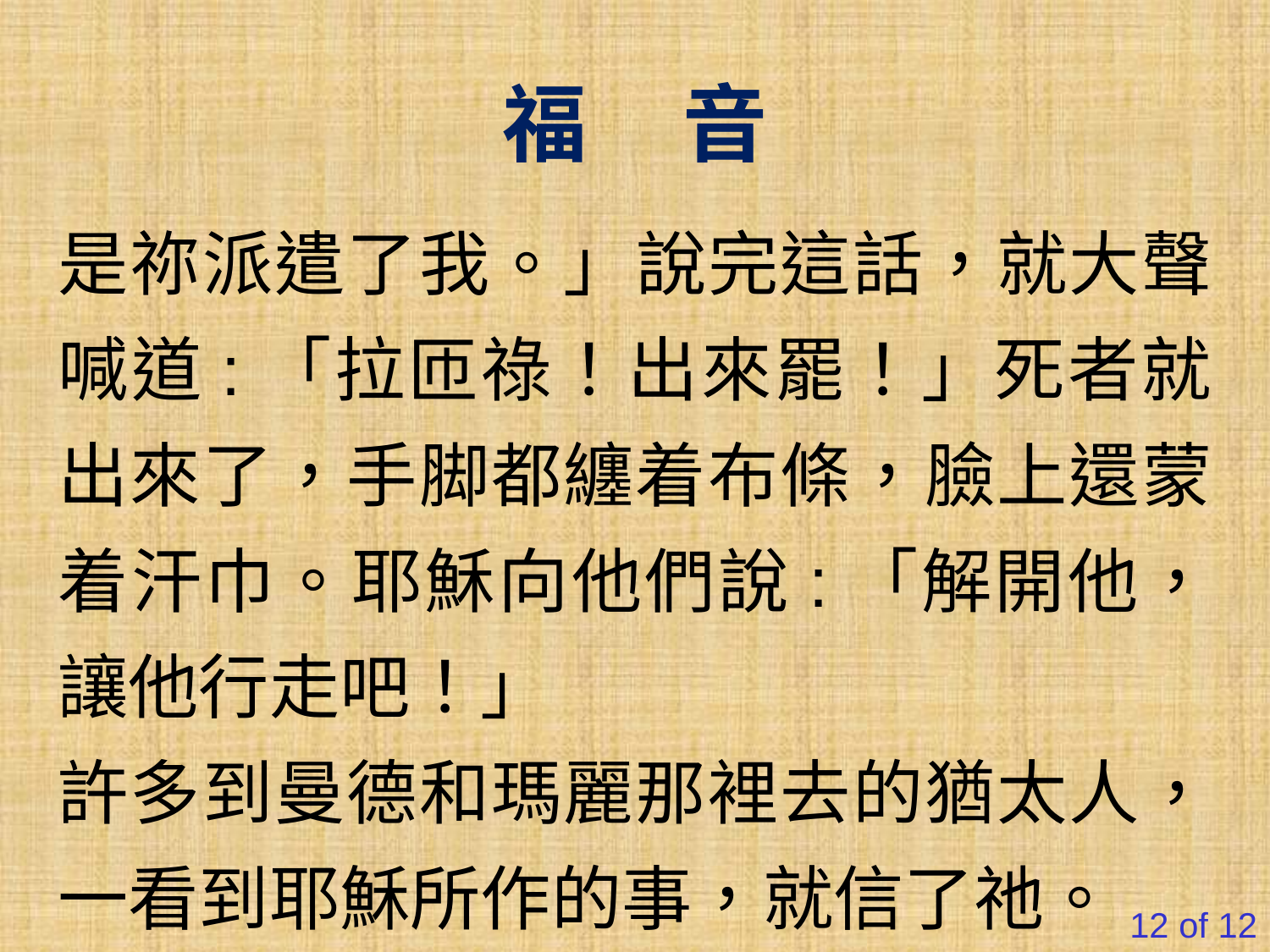

福     音

是祢派遣了我。」說完這話，就大聲喊道:「拉匝祿！出來罷！」死者就出來了，手脚都纏着布條，臉上還蒙着汗巾。耶穌向他們說:「解開他，讓他行走吧！」
許多到曼德和瑪麗那裡去的猶太人，一看到耶穌所作的事，就信了祂。
12 of 12